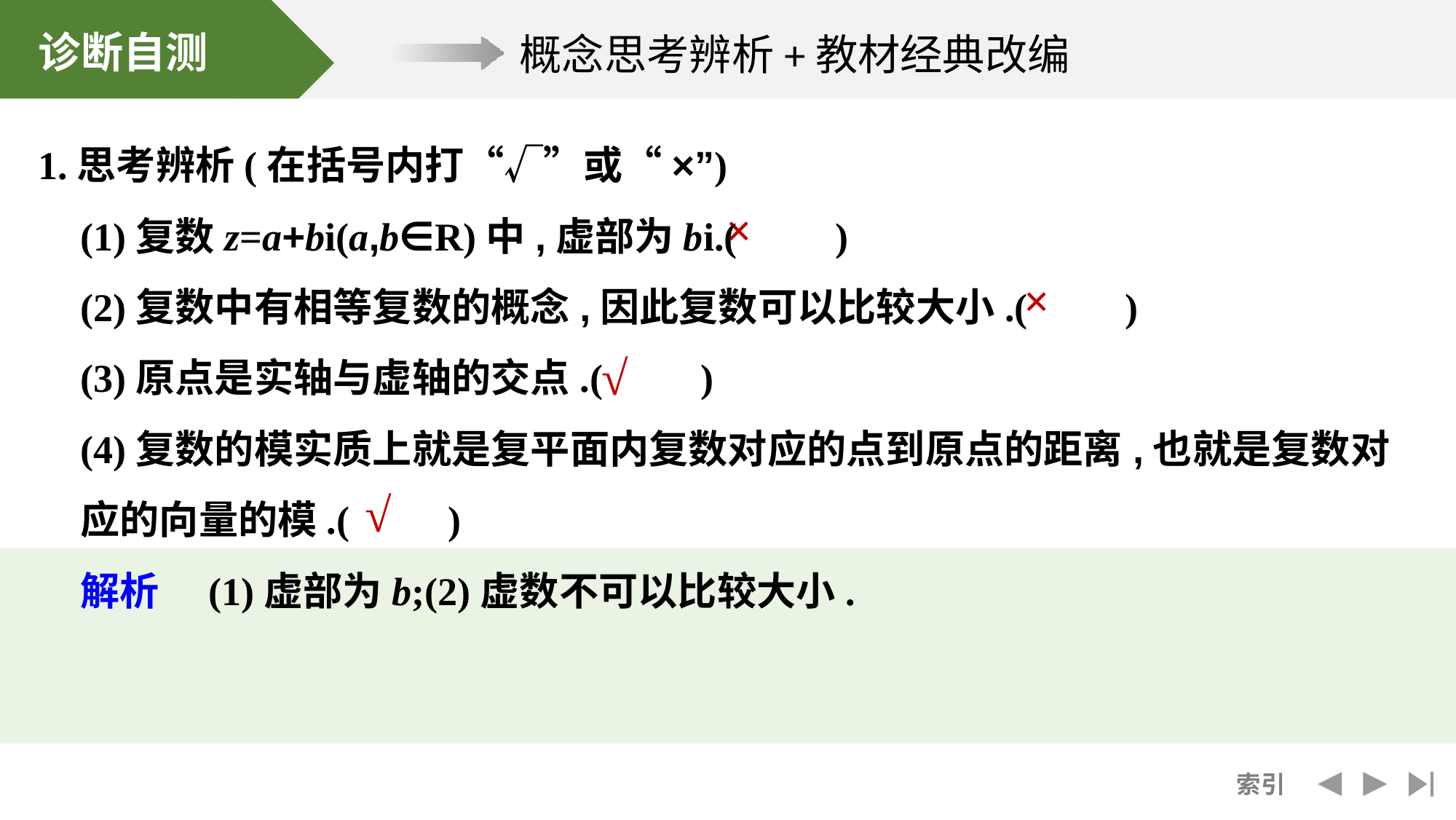

1.思考辨析(在括号内打“√”或“×”)
	(1)复数z=a+bi(a,b∈R)中,虚部为bi.(　　)
	(2)复数中有相等复数的概念,因此复数可以比较大小.(　　)
	(3)原点是实轴与虚轴的交点.(　　)
	(4)复数的模实质上就是复平面内复数对应的点到原点的距离,也就是复数对应的向量的模.(　　)
	解析　(1)虚部为b;(2)虚数不可以比较大小.
×
×
√
√